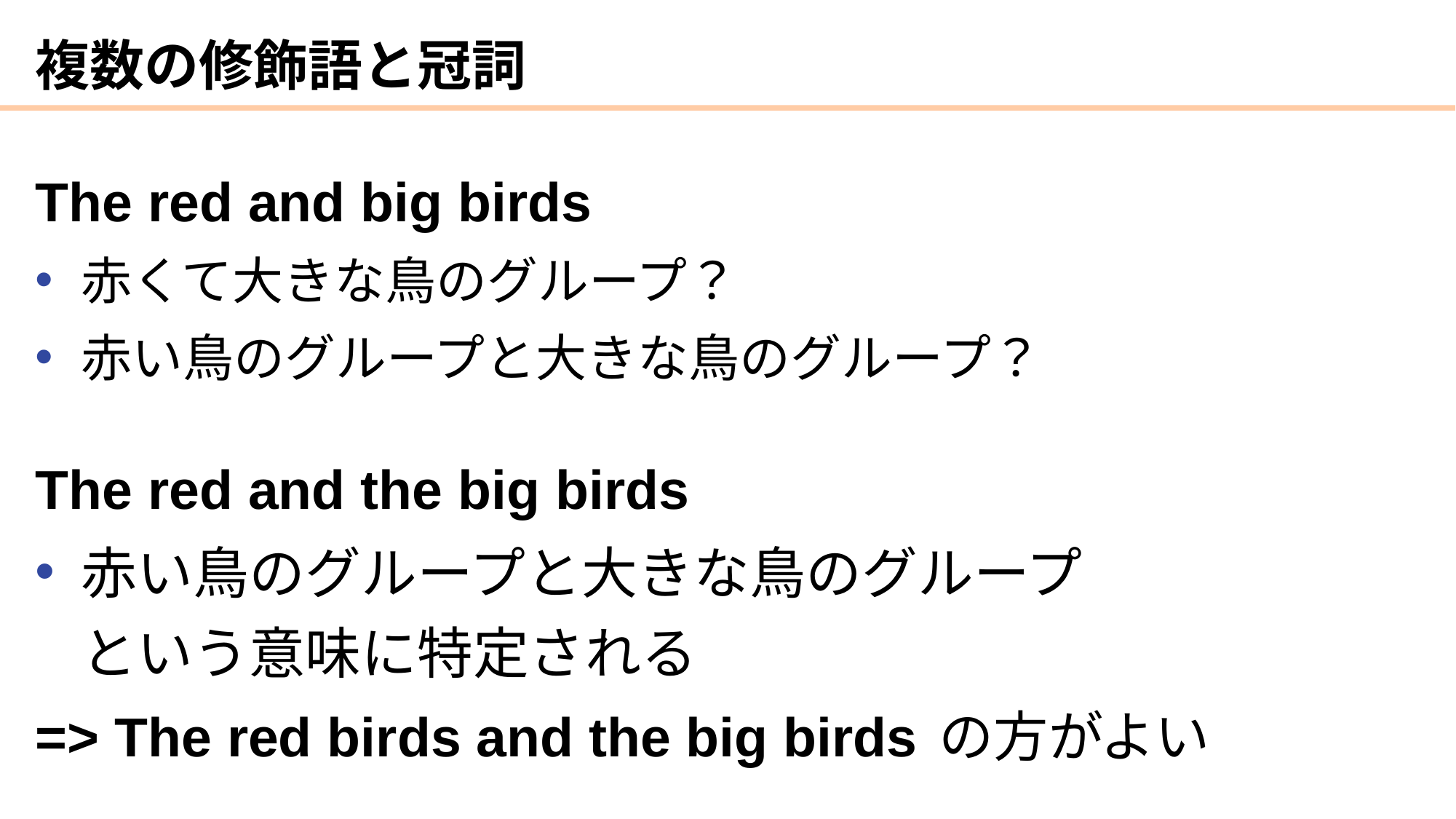

# 複数の修飾語と冠詞
The red and big birds
赤くて大きな鳥のグループ？
赤い鳥のグループと大きな鳥のグループ？

The red and the big birds
赤い鳥のグループと大きな鳥のグループ
という意味に特定される
=> The red birds and the big birds の方がよい